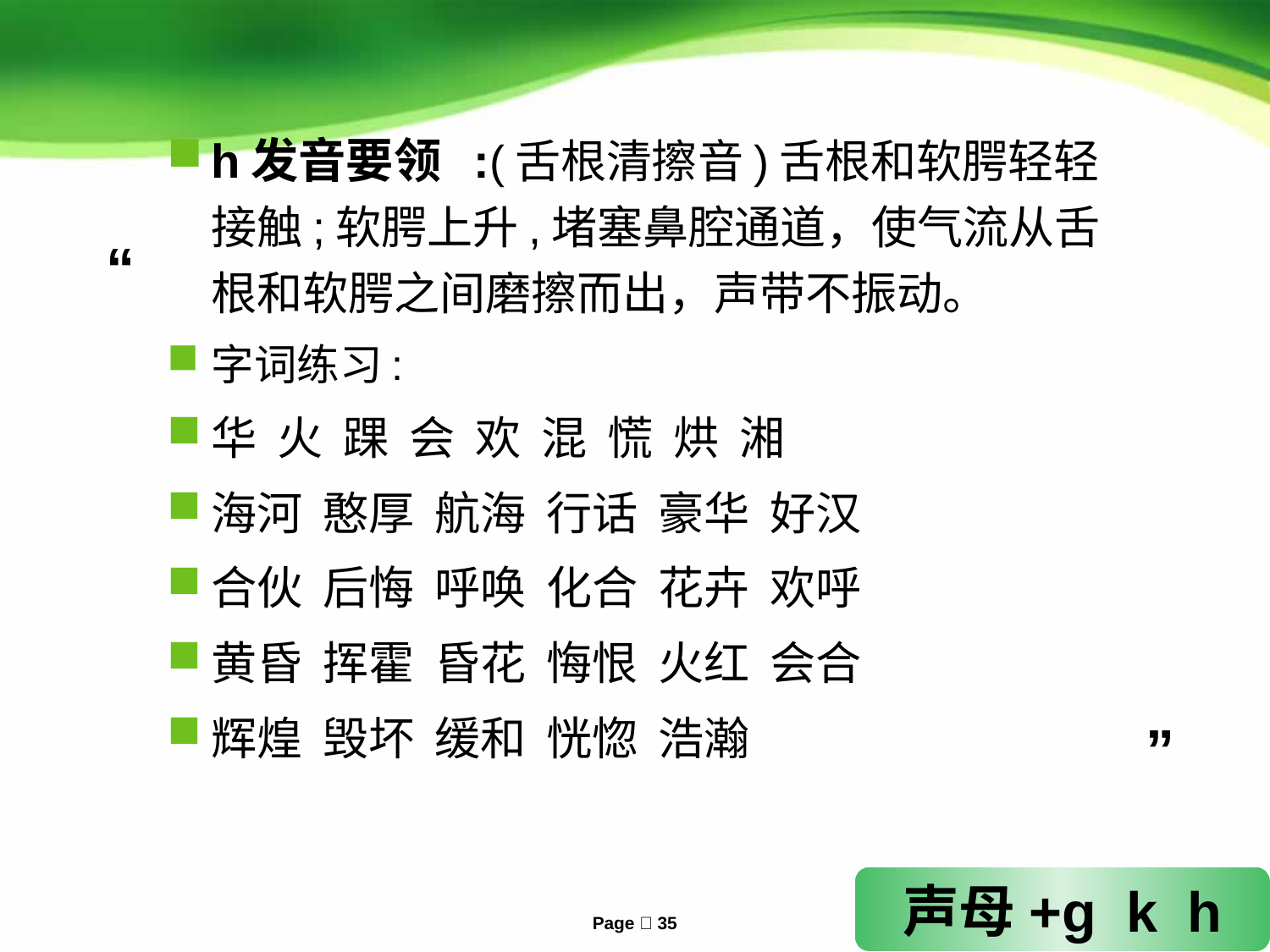

h发音要领  :(舌根清擦音)舌根和软腭轻轻接触;软腭上升,堵塞鼻腔通道，使气流从舌根和软腭之间磨擦而出，声带不振动。
字词练习:
华  火  踝  会  欢  混  慌  烘  湘
海河  憨厚  航海  行话  豪华  好汉
合伙  后悔  呼唤  化合  花卉  欢呼
黄昏  挥霍  昏花  悔恨  火红  会合
辉煌  毁坏  缓和  恍惚  浩瀚
“
”
声母+g k h